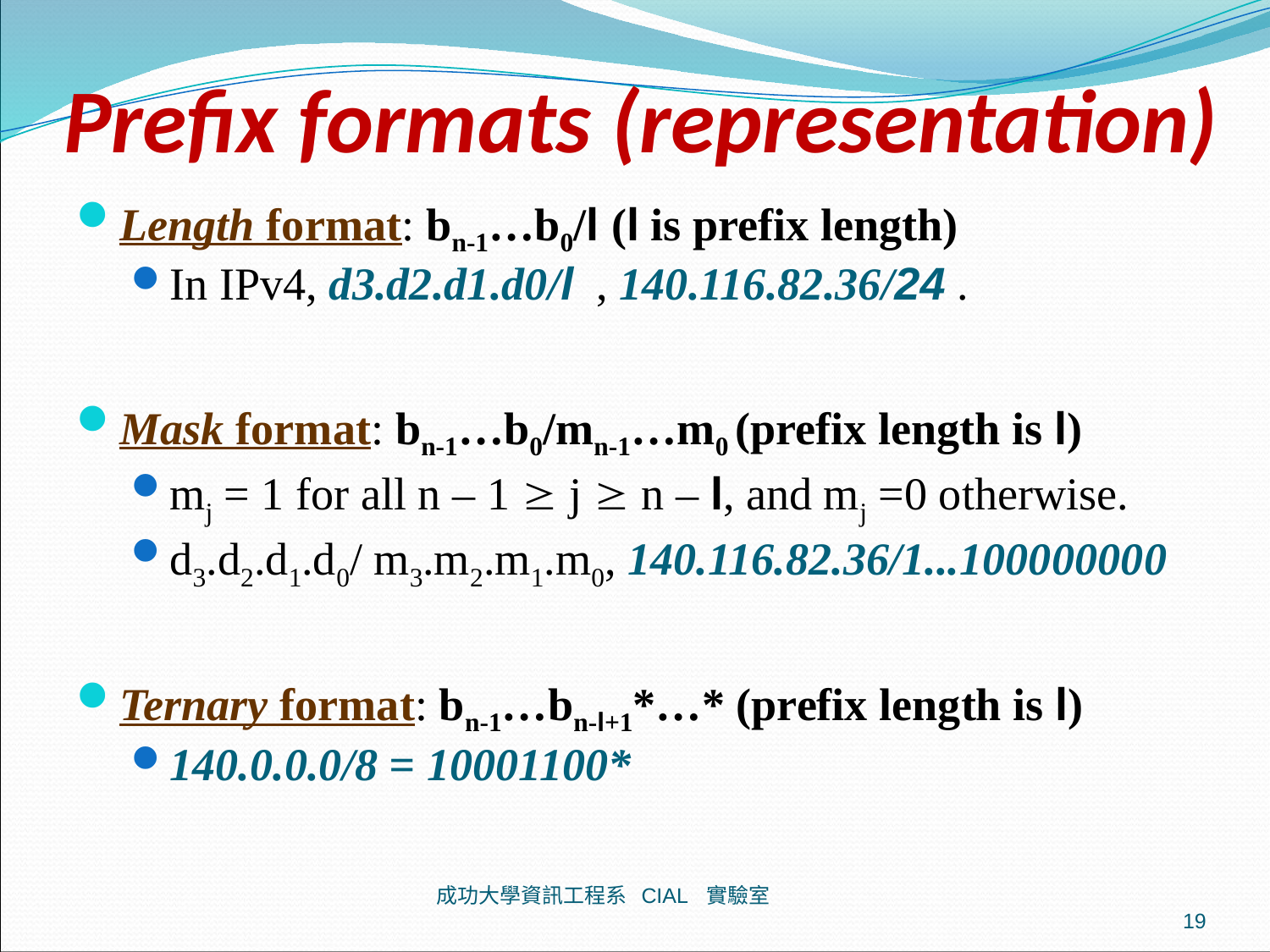

# Prefix formats (representation)
Length format: bn-1…b0/l (l is prefix length)
In IPv4, d3.d2.d1.d0/l  , 140.116.82.36/24 .

Mask format: bn-1…b0/mn-1…m0 (prefix length is l)
mj = 1 for all n – 1 ≥ j ≥ n – l, and mj =0 otherwise.
d3.d2.d1.d0/ m3.m2.m1.m0, 140.116.82.36/1...100000000

Ternary format: bn-1…bn-l+1*…* (prefix length is l)
140.0.0.0/8 = 10001100*
成功大學資訊工程系  CIAL 實驗室

19